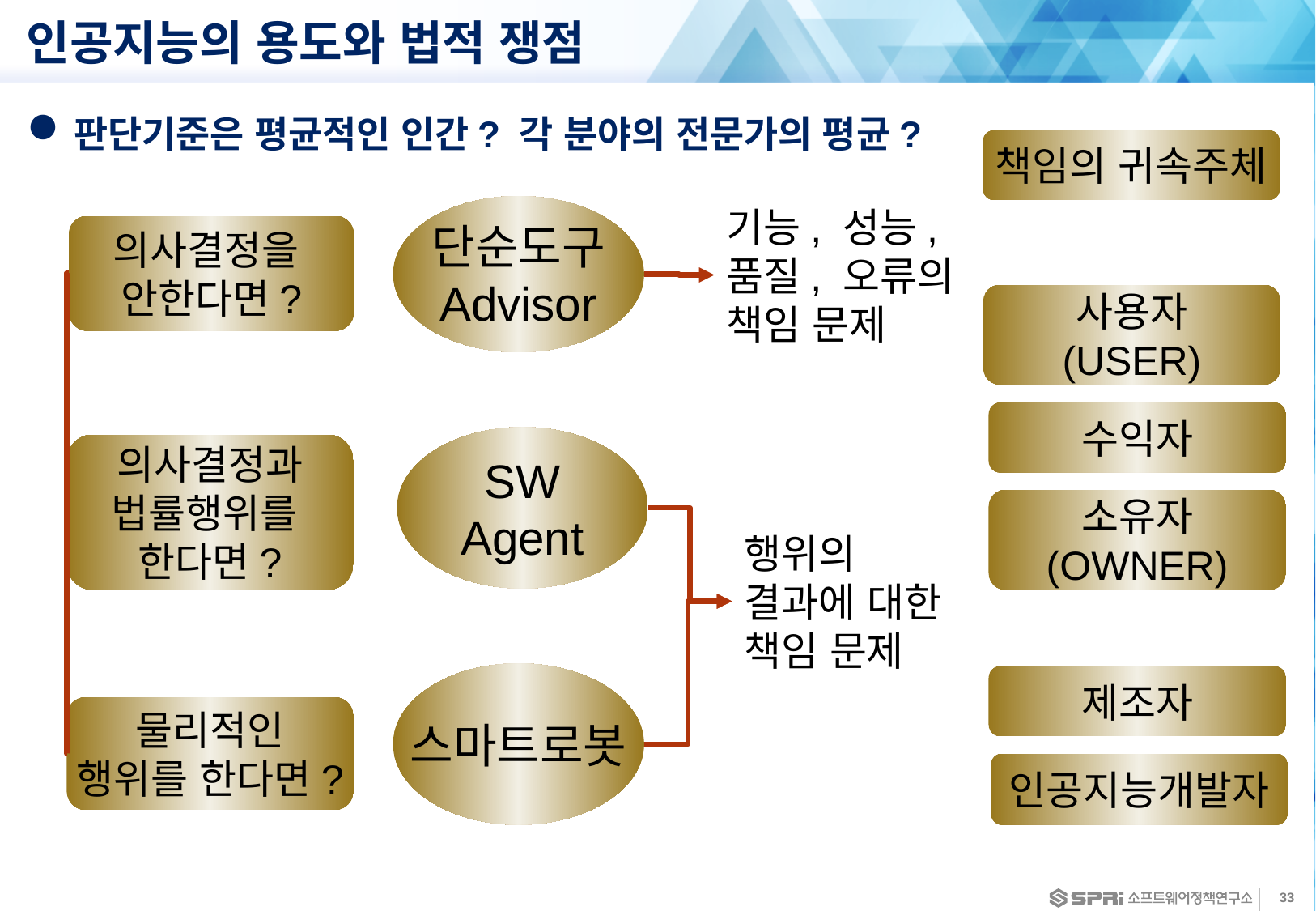

# 인공지능의 용도와 법적 쟁점
판단기준은 평균적인 인간? 각 분야의 전문가의 평균?
책임의 귀속주체
단순도구
Advisor
기능, 성능, 품질, 오류의 책임 문제
의사결정을
안한다면?
사용자
(USER)
수익자
SW
Agent
의사결정과
법률행위를
한다면?
소유자
(OWNER)
행위의
결과에 대한
책임 문제
스마트로봇
제조자
물리적인
행위를 한다면?
인공지능개발자